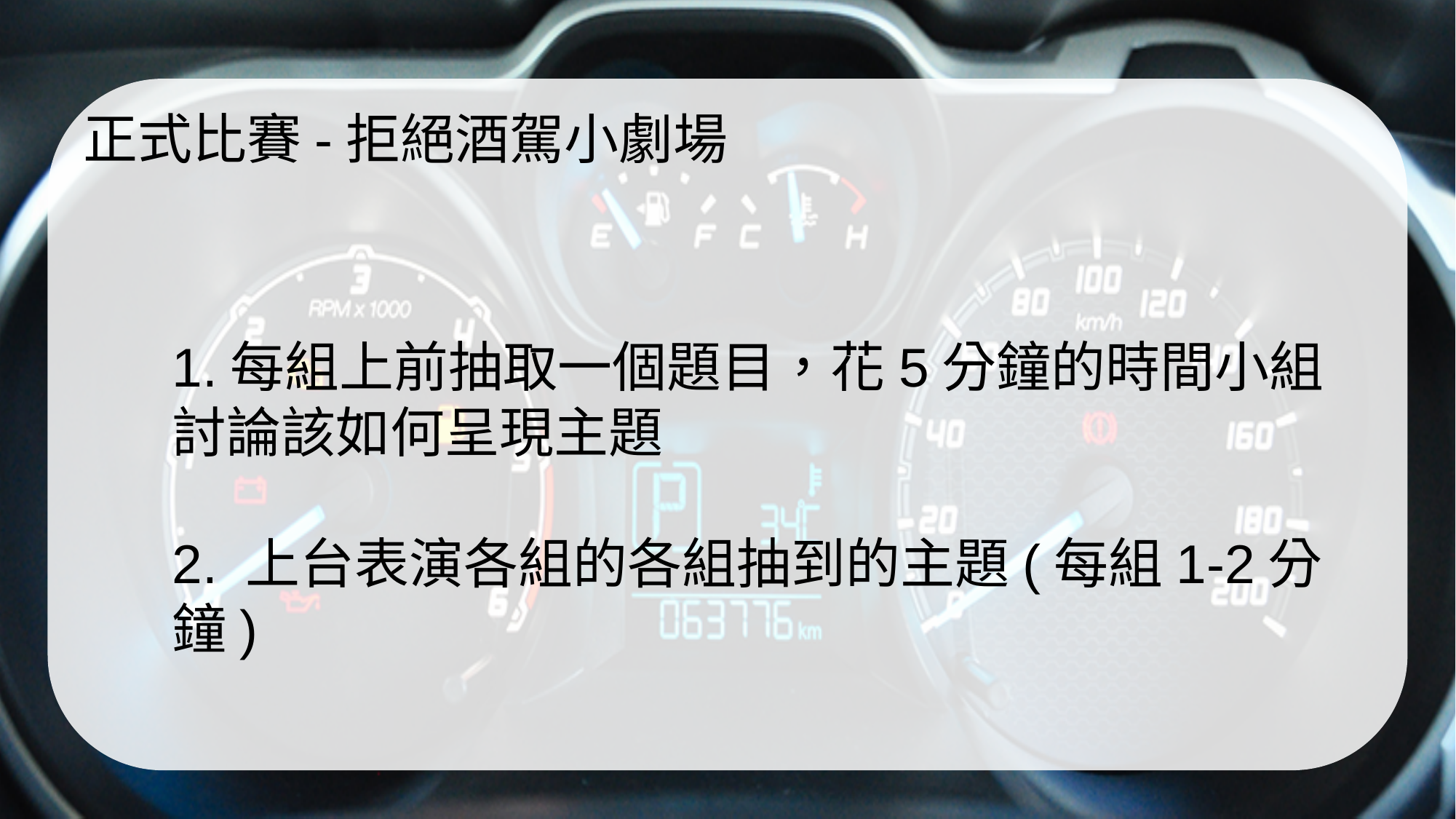

正式比賽-拒絕酒駕小劇場
1.每組上前抽取一個題目，花5分鐘的時間小組討論該如何呈現主題

2. 上台表演各組的各組抽到的主題(每組1-2分鐘)